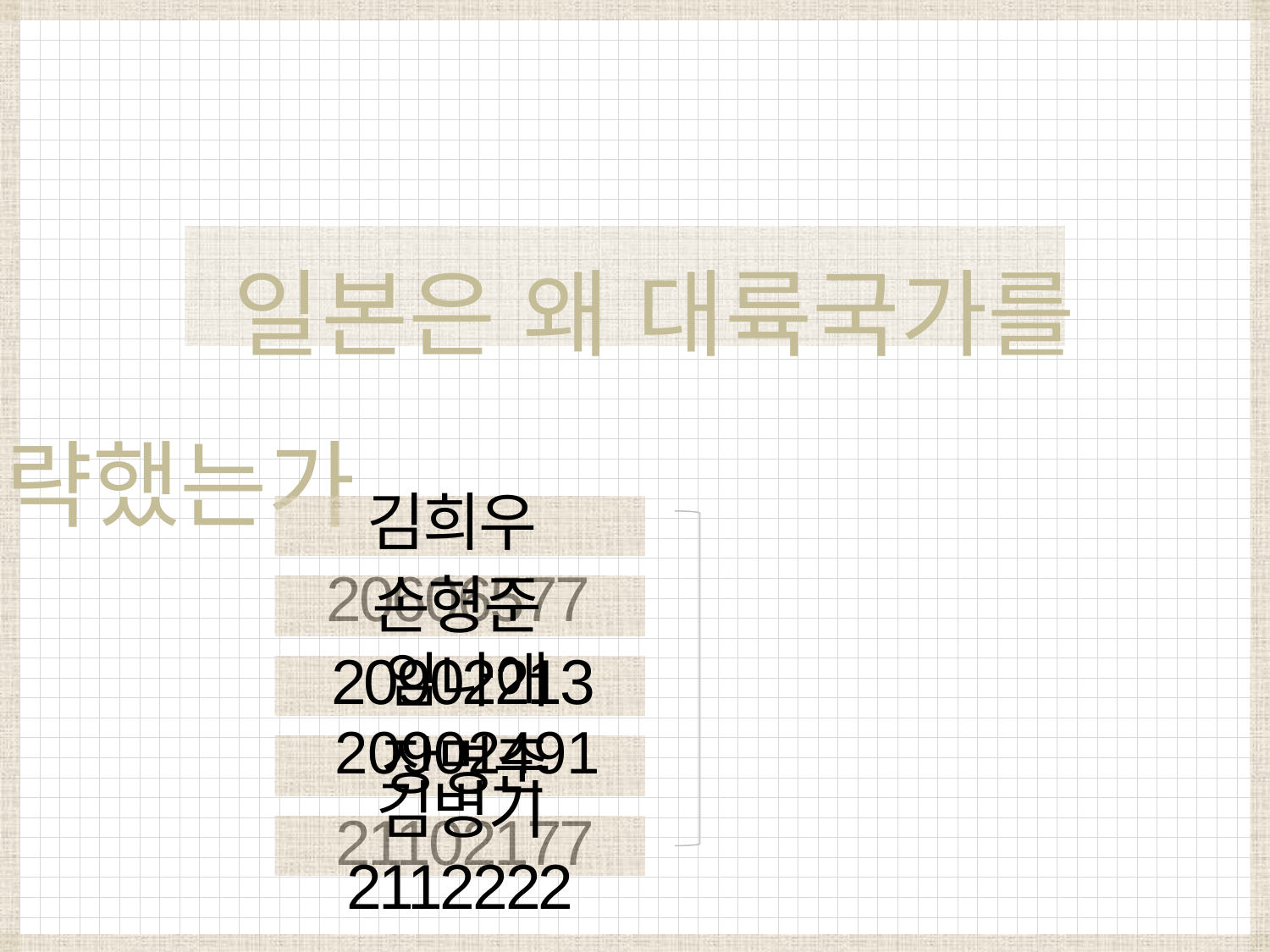

일본은 왜 대륙국가를 침략했는가

김희우  20606577

손형준  20902213

임나애 20902491

장명준 21102177

김병기 2112222